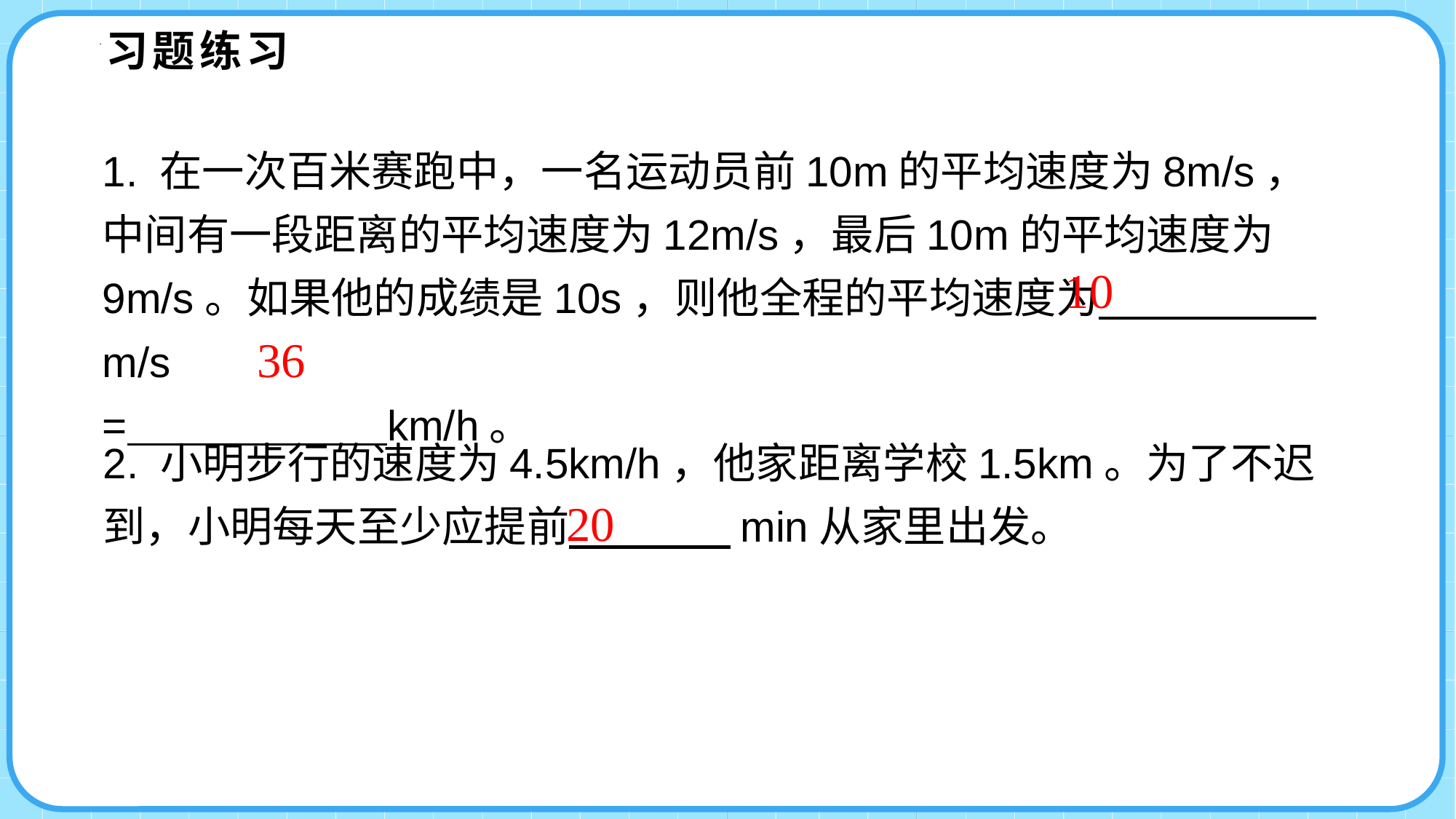

习题练习
1. 在一次百米赛跑中，一名运动员前10m的平均速度为8m/s，中间有一段距离的平均速度为12m/s，最后10m的平均速度为9m/s。如果他的成绩是10s，则他全程的平均速度为                        m/s
=                      km/h。
10
36
2. 小明步行的速度为4.5km/h，他家距离学校1.5km。为了不迟到，小明每天至少应提前                 min从家里出发。
20